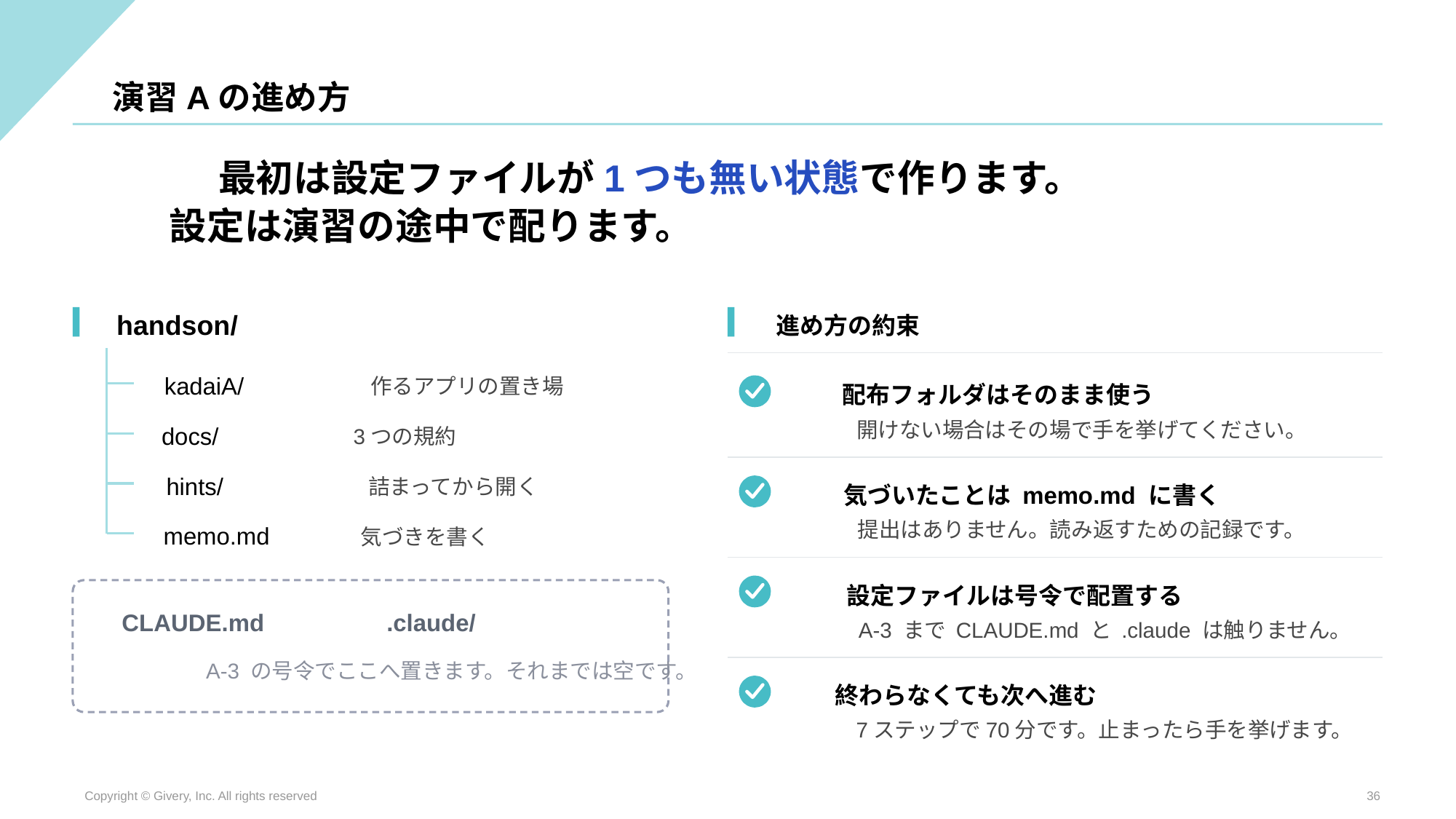

演習Aの進め方

最初は設定ファイルが1つも無い状態で作ります。
設定は演習の途中で配ります。

handson/
進め方の約束

kadaiA/
作るアプリの置き場

配布フォルダはそのまま使う

開けない場合はその場で手を挙げてください。
docs/
3つの規約

hints/
詰まってから開く

気づいたことは memo.md に書く

提出はありません。読み返すための記録です。
memo.md
気づきを書く

設定ファイルは号令で配置する

CLAUDE.md
.claude/
A-3 まで CLAUDE.md と .claude は触りません。
A-3 の号令でここへ置きます。それまでは空です。

終わらなくても次へ進む

7ステップで70分です。止まったら手を挙げます。
Copyright © Givery, Inc. All rights reserved
36